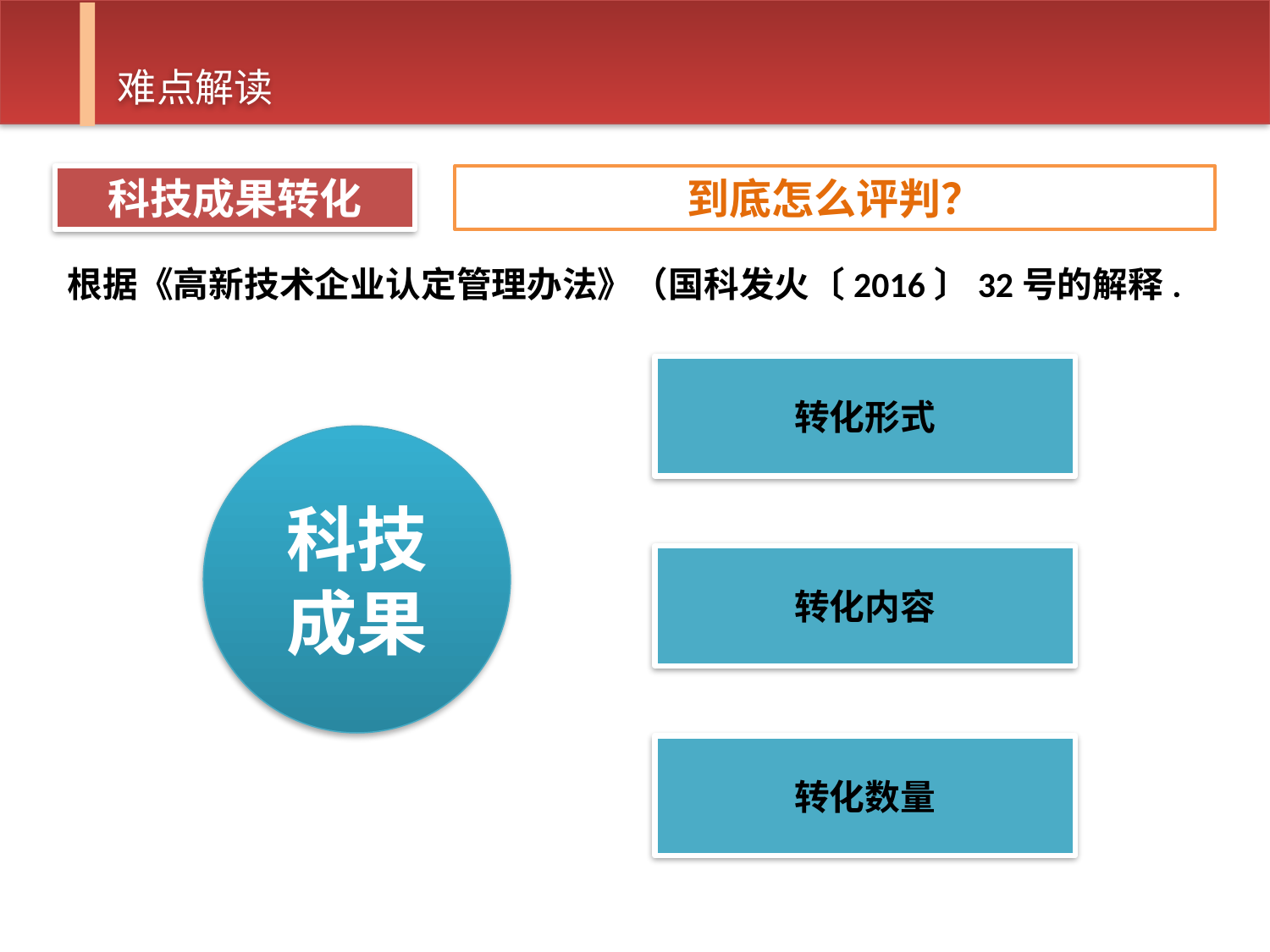

难点解读
科技成果转化
到底怎么评判？
根据《高新技术企业认定管理办法》（国科发火〔2016〕32号的解释.
转化形式
科技成果
转化内容
转化数量